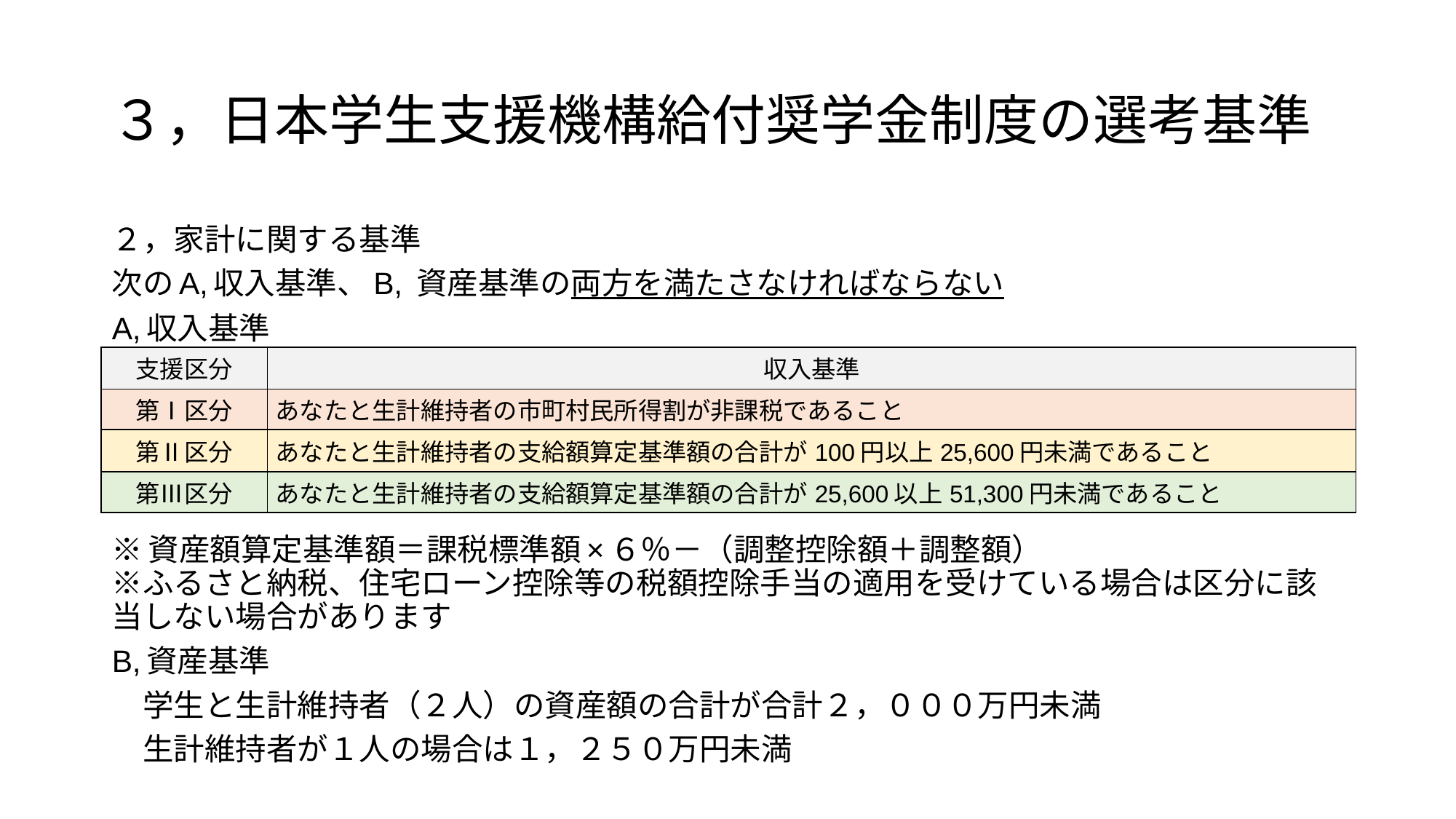

# ３，日本学生支援機構給付奨学金制度の選考基準
２，家計に関する基準
次のA,収入基準、B, 資産基準の両方を満たさなければならない
A,収入基準

※資産額算定基準額＝課税標準額×６％－（調整控除額＋調整額）
※ふるさと納税、住宅ローン控除等の税額控除手当の適用を受けている場合は区分に該当しない場合があります
B,資産基準
　学生と生計維持者（２人）の資産額の合計が合計２，０００万円未満
　生計維持者が１人の場合は１，２５０万円未満

| 支援区分 | 収入基準 |
| --- | --- |
| 第Ⅰ区分 | あなたと生計維持者の市町村民所得割が非課税であること |
| 第Ⅱ区分 | あなたと生計維持者の支給額算定基準額の合計が100円以上25,600円未満であること |
| 第Ⅲ区分 | あなたと生計維持者の支給額算定基準額の合計が25,600以上51,300円未満であること |